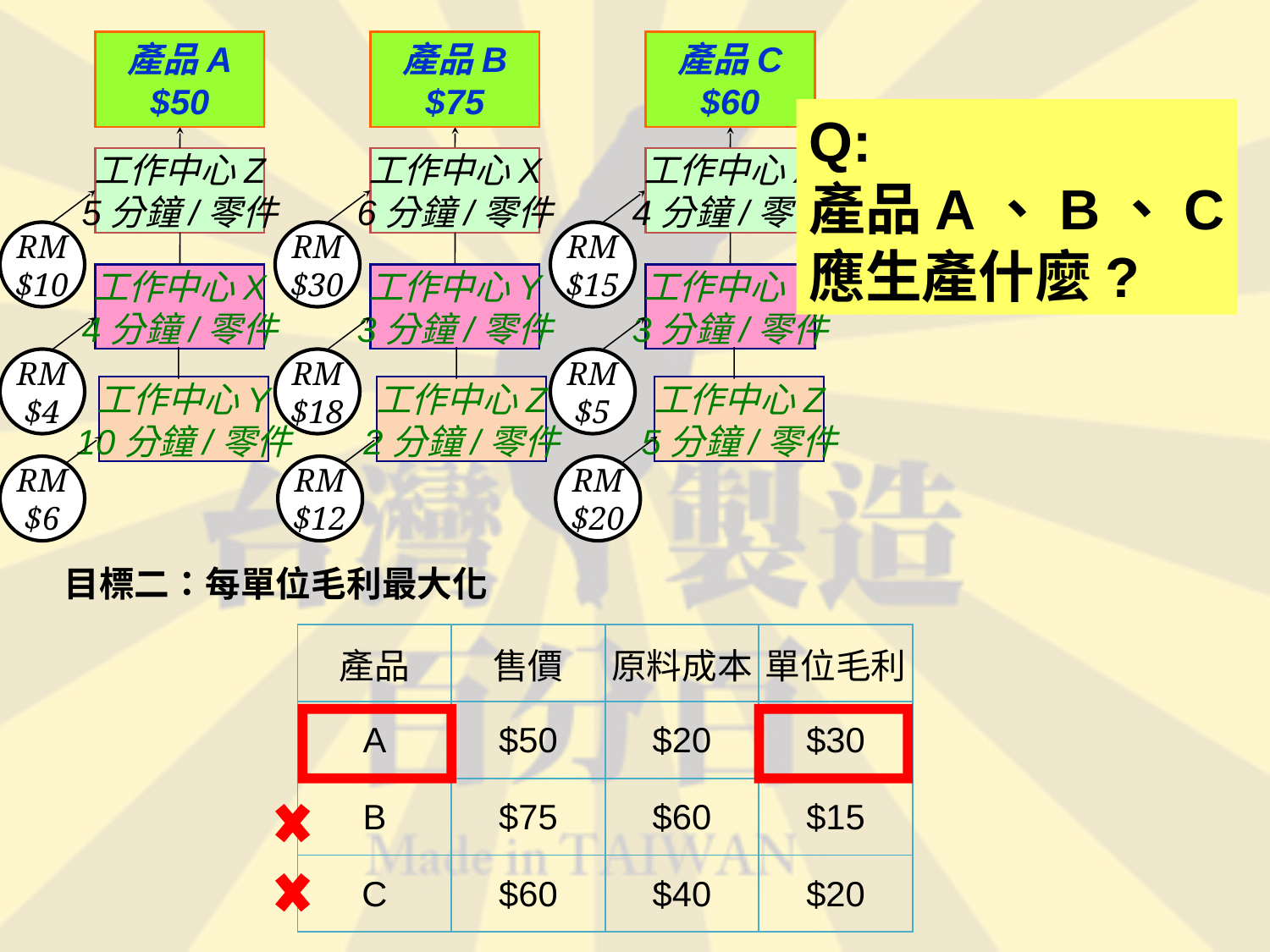

產品A
$50
產品B
$75
產品C
$60

工作中心Z
5分鐘/零件
工作中心X
6分鐘/零件
工作中心X
4分鐘/零件

RM
$10
RM
$30
RM
$15

工作中心X
4分鐘/零件
工作中心Y
3分鐘/零件
工作中心Y
3分鐘/零件

RM
$4
RM
$18
RM
$5
Q:
產品A、B、C
應生產什麼?

工作中心Y
10分鐘/零件
工作中心Z
2分鐘/零件
工作中心Z
5分鐘/零件

RM
$6
RM
$12
RM
$20
目標二：每單位毛利最大化
| 產品 | 售價 | 原料成本 | 單位毛利 |
| --- | --- | --- | --- |
| A | $50 | $20 | $30 |
| B | $75 | $60 | $15 |
| C | $60 | $40 | $20 |